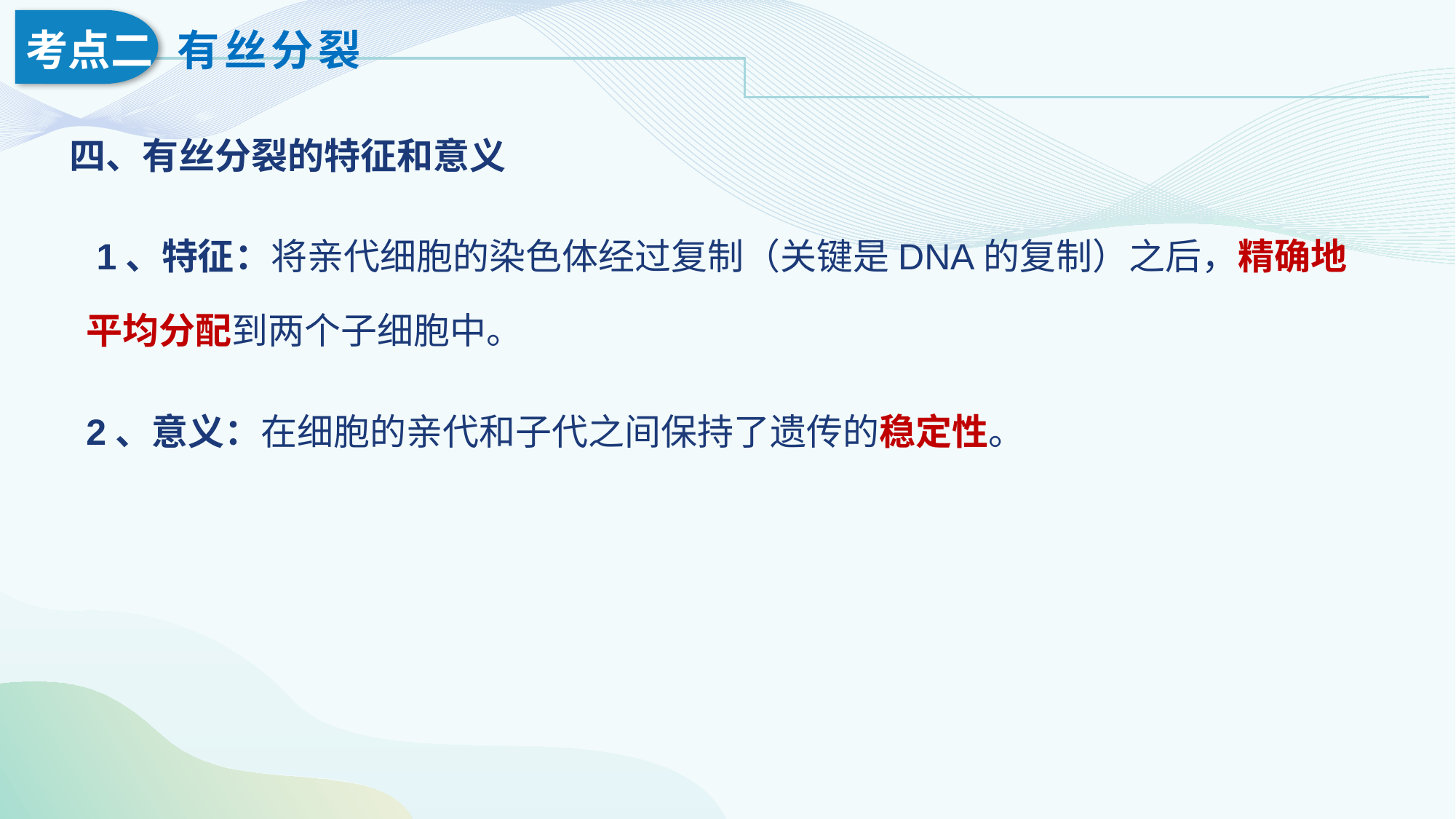

四、有丝分裂的特征和意义

 1、特征：将亲代细胞的染色体经过复制（关键是DNA的复制）之后，精确地平均分配到两个子细胞中。
2、意义：在细胞的亲代和子代之间保持了遗传的稳定性。